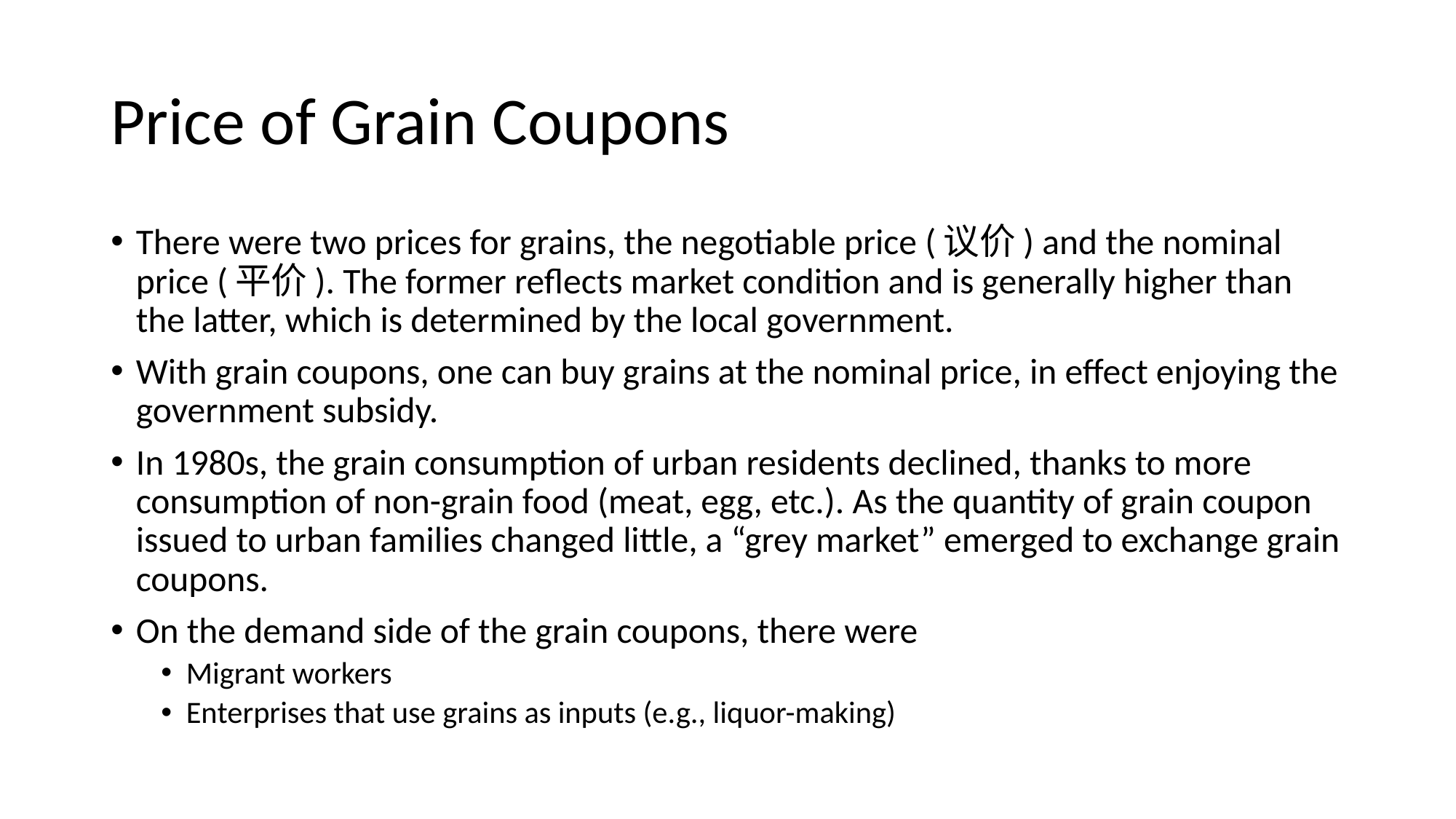

# Price of Grain Coupons
There were two prices for grains, the negotiable price (议价) and the nominal price (平价). The former reflects market condition and is generally higher than the latter, which is determined by the local government.
With grain coupons, one can buy grains at the nominal price, in effect enjoying the government subsidy.
In 1980s, the grain consumption of urban residents declined, thanks to more consumption of non-grain food (meat, egg, etc.). As the quantity of grain coupon issued to urban families changed little, a “grey market” emerged to exchange grain coupons.
On the demand side of the grain coupons, there were
Migrant workers
Enterprises that use grains as inputs (e.g., liquor-making)